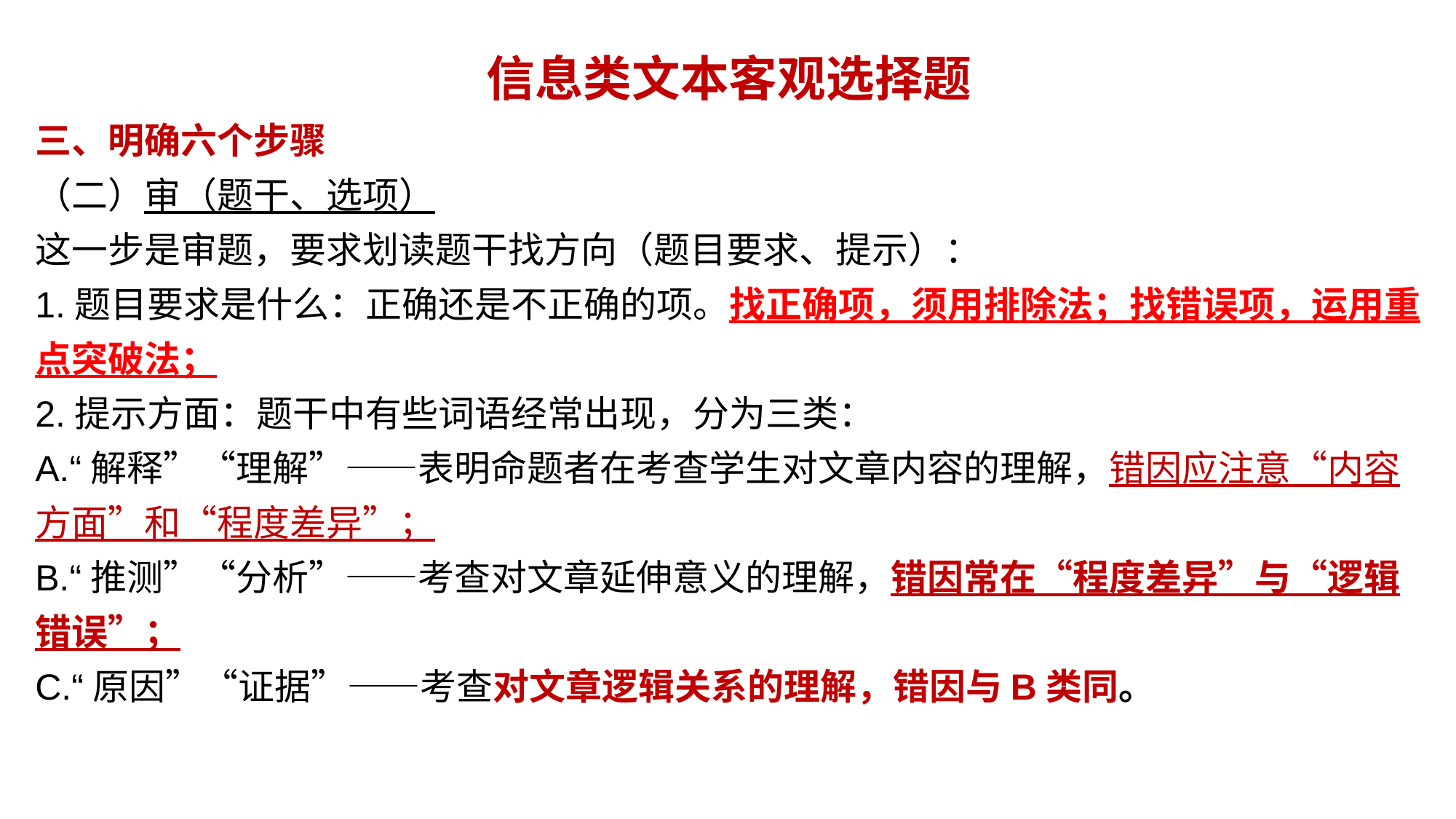

信息类文本客观选择题
三、明确六个步骤
（二）审（题干、选项）
这一步是审题，要求划读题干找方向（题目要求、提示）：
1.题目要求是什么：正确还是不正确的项。找正确项，须用排除法；找错误项，运用重点突破法；
2.提示方面：题干中有些词语经常出现，分为三类：
A.“解释”“理解”——表明命题者在考查学生对文章内容的理解，错因应注意“内容方面”和“程度差异”；
B.“推测”“分析”——考查对文章延伸意义的理解，错因常在“程度差异”与“逻辑错误”；
C.“原因”“证据”——考查对文章逻辑关系的理解，错因与B类同。